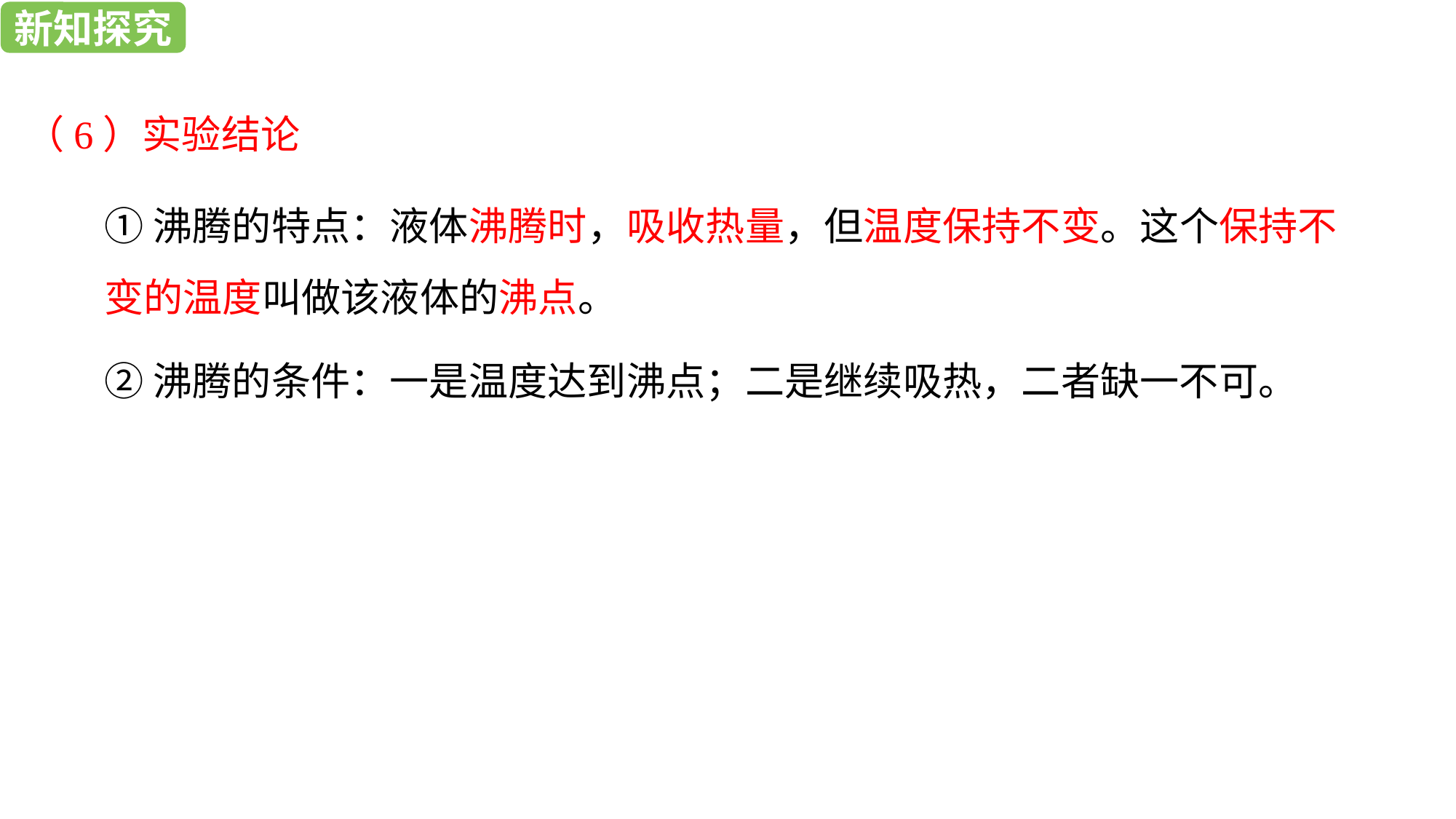

新知探究
新知探究
（6）实验结论
①沸腾的特点：液体沸腾时，吸收热量，但温度保持不变。这个保持不变的温度叫做该液体的沸点。
②沸腾的条件：一是温度达到沸点；二是继续吸热，二者缺一不可。